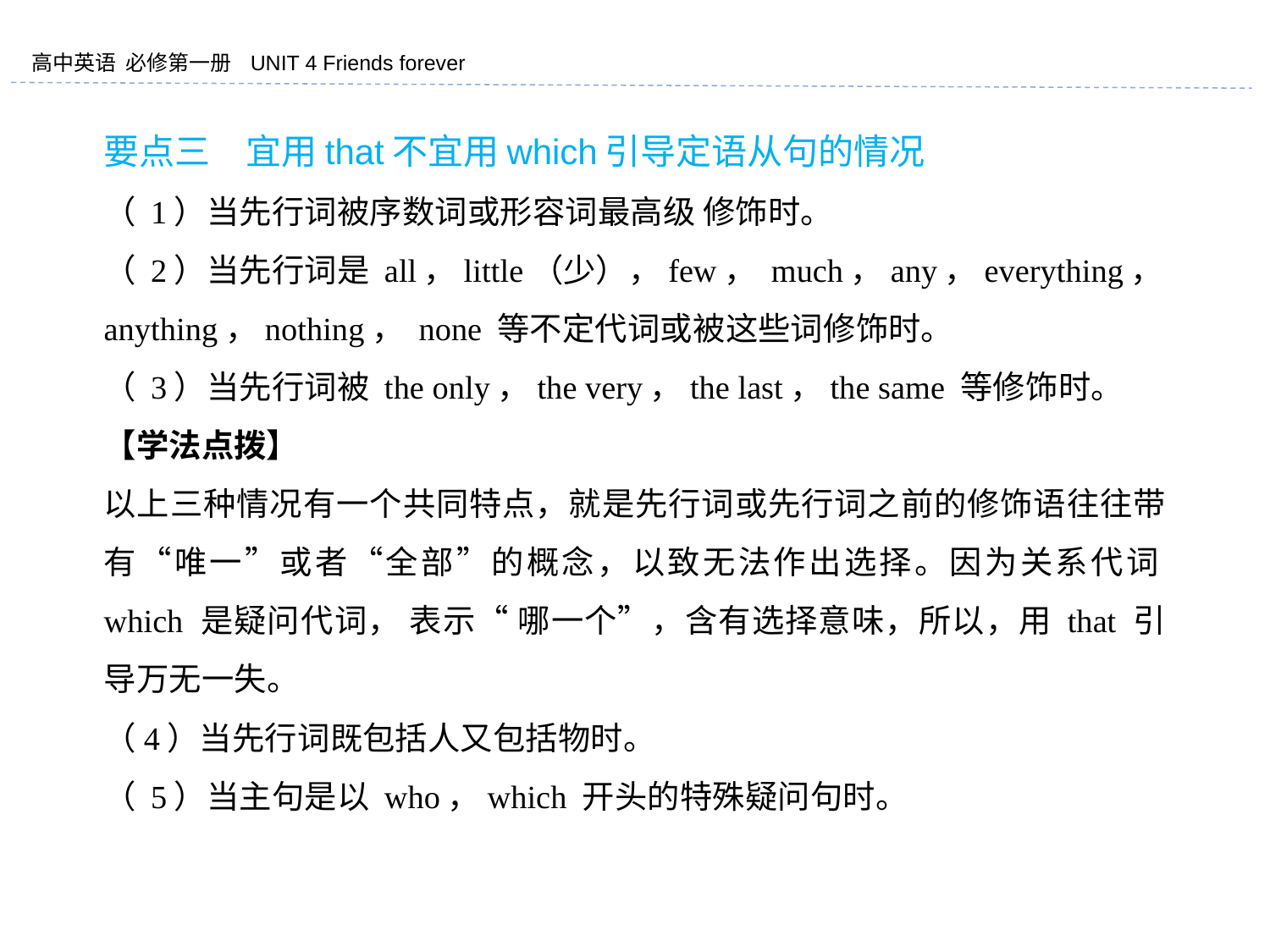

要点三　宜用that不宜用which引导定语从句的情况
（ 1）当先行词被序数词或形容词最高级 修饰时。
（ 2）当先行词是 all，little（少），few， much，any，everything，anything，nothing， none 等不定代词或被这些词修饰时。
（ 3）当先行词被 the only，the very，the last，the same 等修饰时。
【学法点拨】
以上三种情况有一个共同特点，就是先行词或先行词之前的修饰语往往带有“唯一”或者“全部”的概念，以致无法作出选择。因为关系代词which 是疑问代词， 表示“ 哪一个”，含有选择意味，所以，用 that 引导万无一失。
（4）当先行词既包括人又包括物时。
（ 5）当主句是以 who，which 开头的特殊疑问句时。